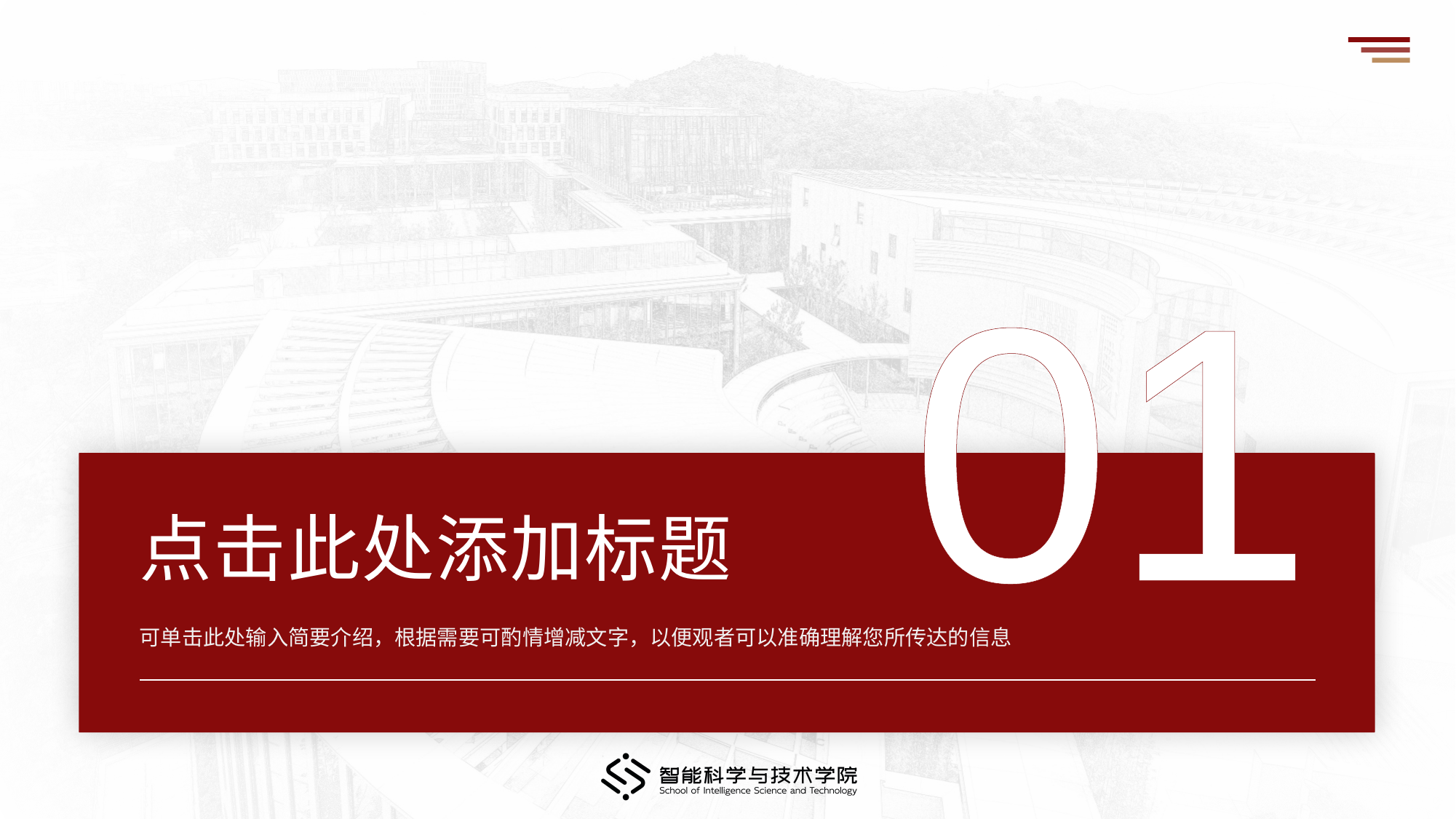

01
点击此处添加标题
可单击此处输入简要介绍，根据需要可酌情增减文字，以便观者可以准确理解您所传达的信息